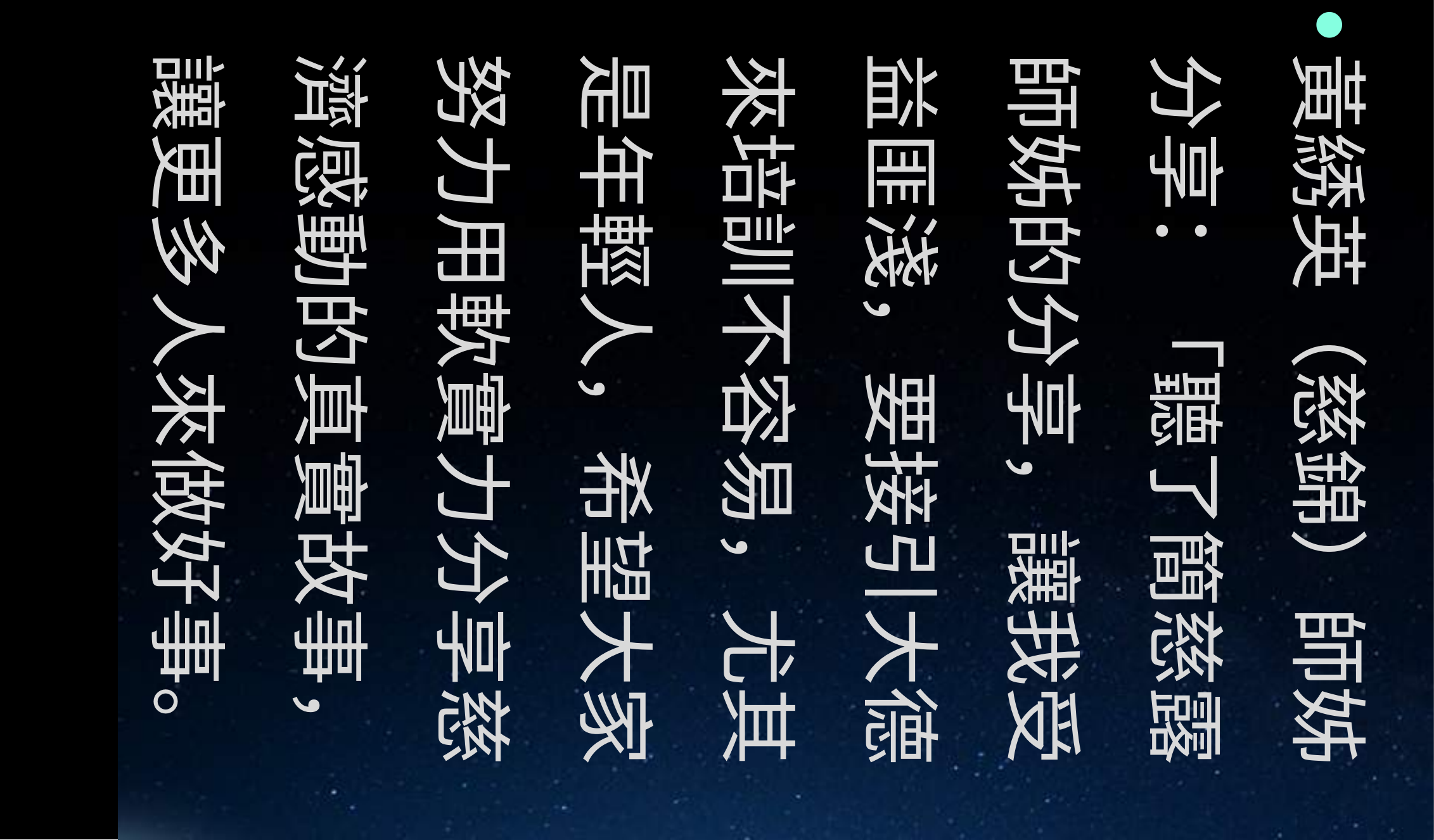

黃綉英（慈錦）師姊分享：「聽了簡慈露師姊的分享，讓我受益匪淺，要接引大德來培訓不容易，尤其是年輕人，希望大家努力用軟實力分享慈濟感動的真實故事，讓更多人來做好事。